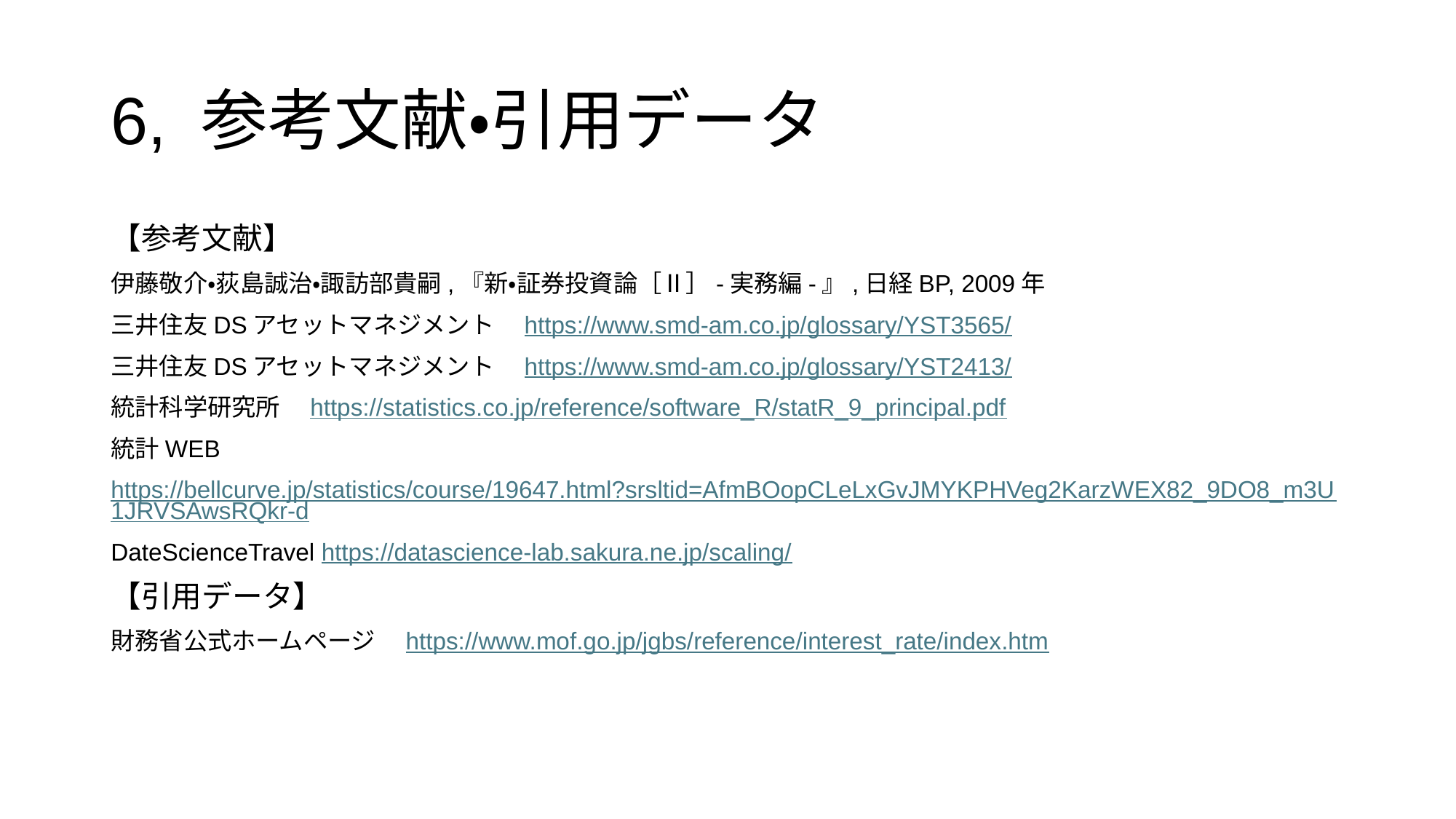

# 6, 参考文献・引用データ
【参考文献】
伊藤敬介・荻島誠治・諏訪部貴嗣,『新・証券投資論［Ⅱ］-実務編-』,日経BP, 2009年
三井住友DSアセットマネジメント　https://www.smd-am.co.jp/glossary/YST3565/
三井住友DSアセットマネジメント　https://www.smd-am.co.jp/glossary/YST2413/
統計科学研究所　https://statistics.co.jp/reference/software_R/statR_9_principal.pdf
統計WEB
https://bellcurve.jp/statistics/course/19647.html?srsltid=AfmBOopCLeLxGvJMYKPHVeg2KarzWEX82_9DO8_m3U1JRVSAwsRQkr-d
DateScienceTravel https://datascience-lab.sakura.ne.jp/scaling/
【引用データ】
財務省公式ホームページ　https://www.mof.go.jp/jgbs/reference/interest_rate/index.htm